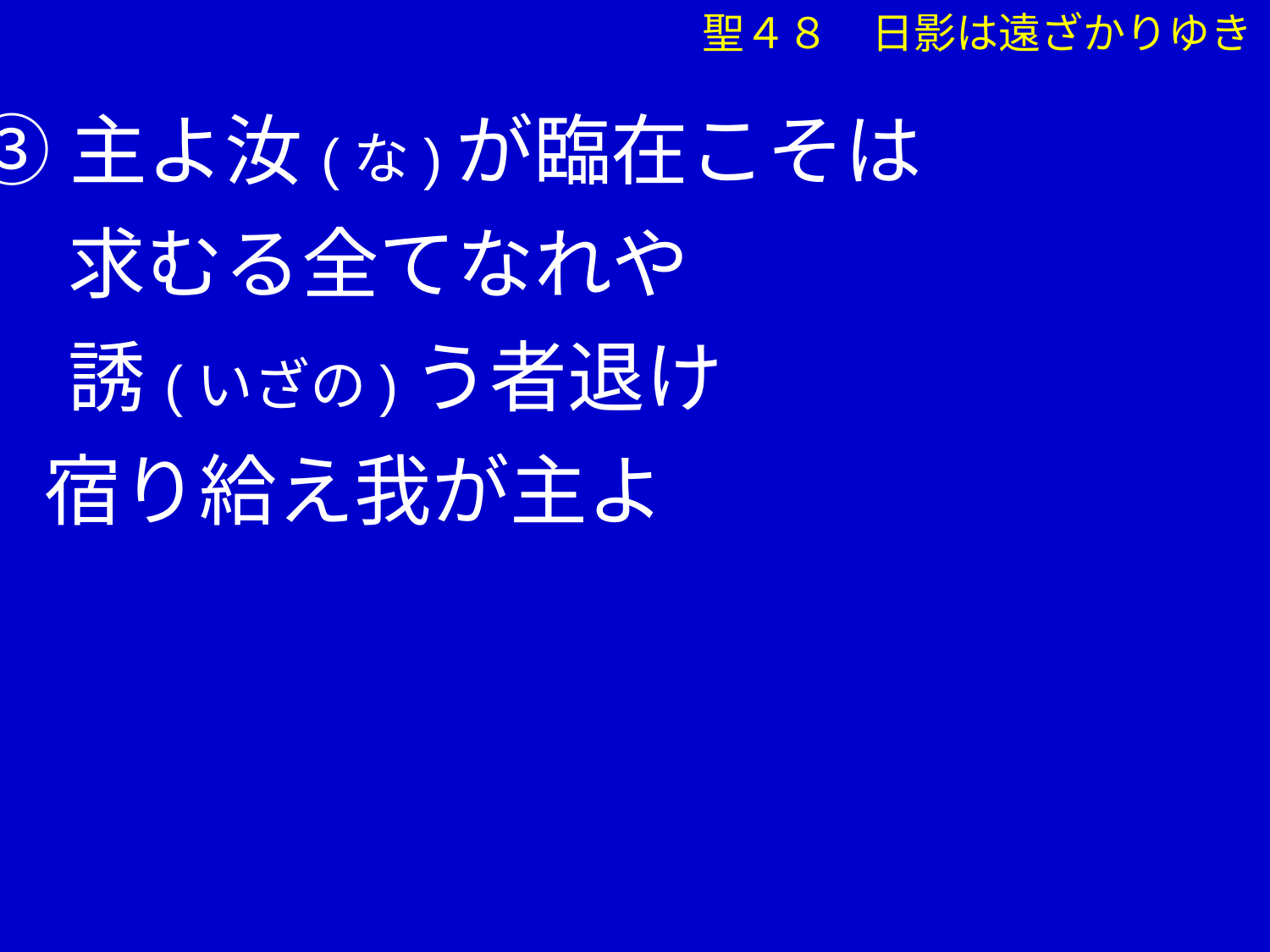

③主よ汝(な)が臨在こそは
　 求むる全てなれや
　 誘(いざの)う者退け
   宿り給え我が主よ
聖４８　日影は遠ざかりゆき